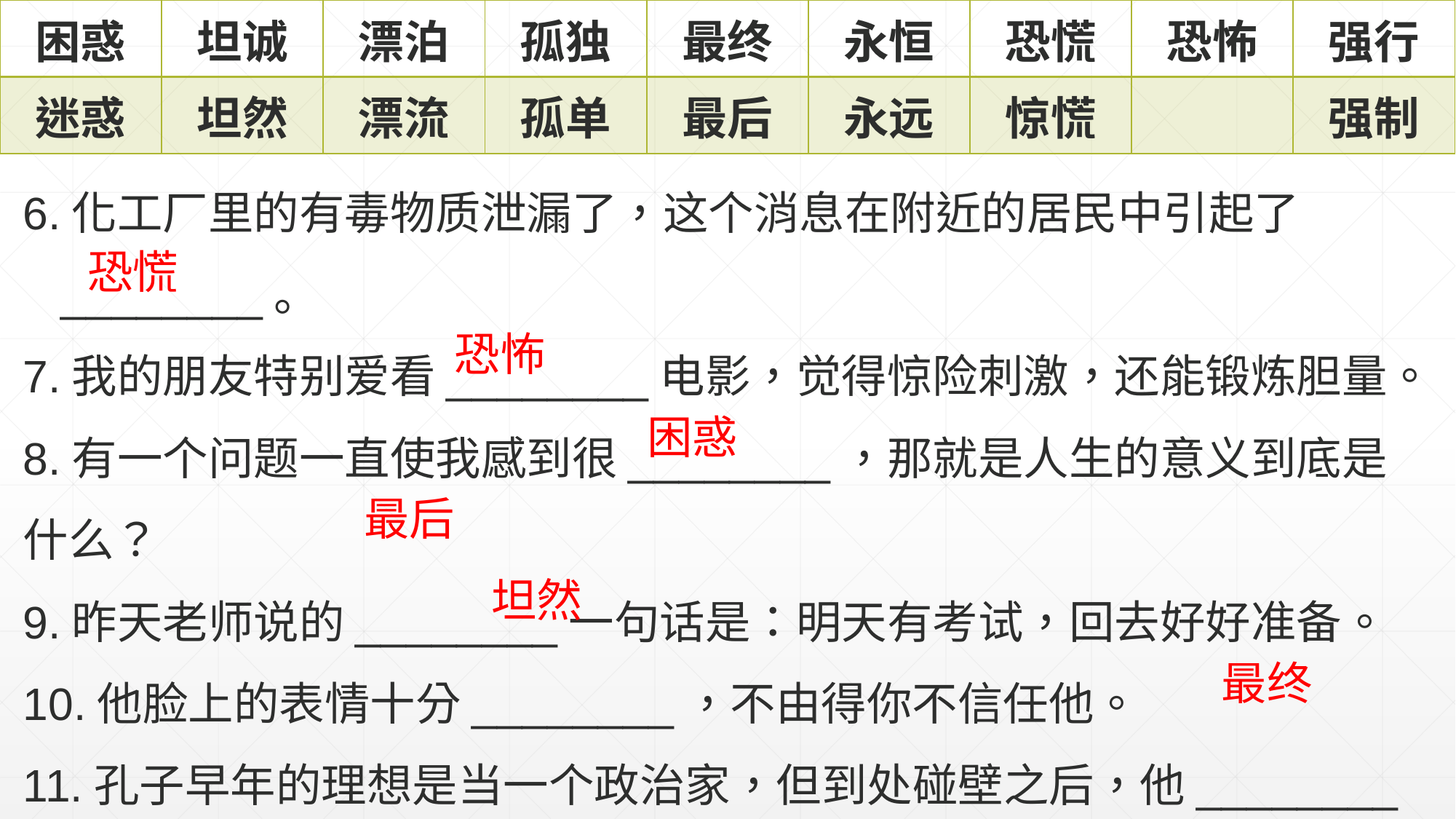

| 困惑 | 坦诚 | 漂泊 | 孤独 | 最终 | 永恒 | 恐慌 | 恐怖 | 强行 |
| --- | --- | --- | --- | --- | --- | --- | --- | --- |
| 迷惑 | 坦然 | 漂流 | 孤单 | 最后 | 永远 | 惊慌 |  | 强制 |
6.化工厂里的有毒物质泄漏了，这个消息在附近的居民中引起了
   ________。
7.我的朋友特别爱看________电影，觉得惊险刺激，还能锻炼胆量。
8.有一个问题一直使我感到很________，那就是人生的意义到底是什么？
9.昨天老师说的________一句话是：明天有考试，回去好好准备。
10.他脸上的表情十分________，不由得你不信任他。
11.孔子早年的理想是当一个政治家，但到处碰壁之后，他________选
     择了当一个老师。
恐慌
恐怖
困惑
最后
坦然
最终